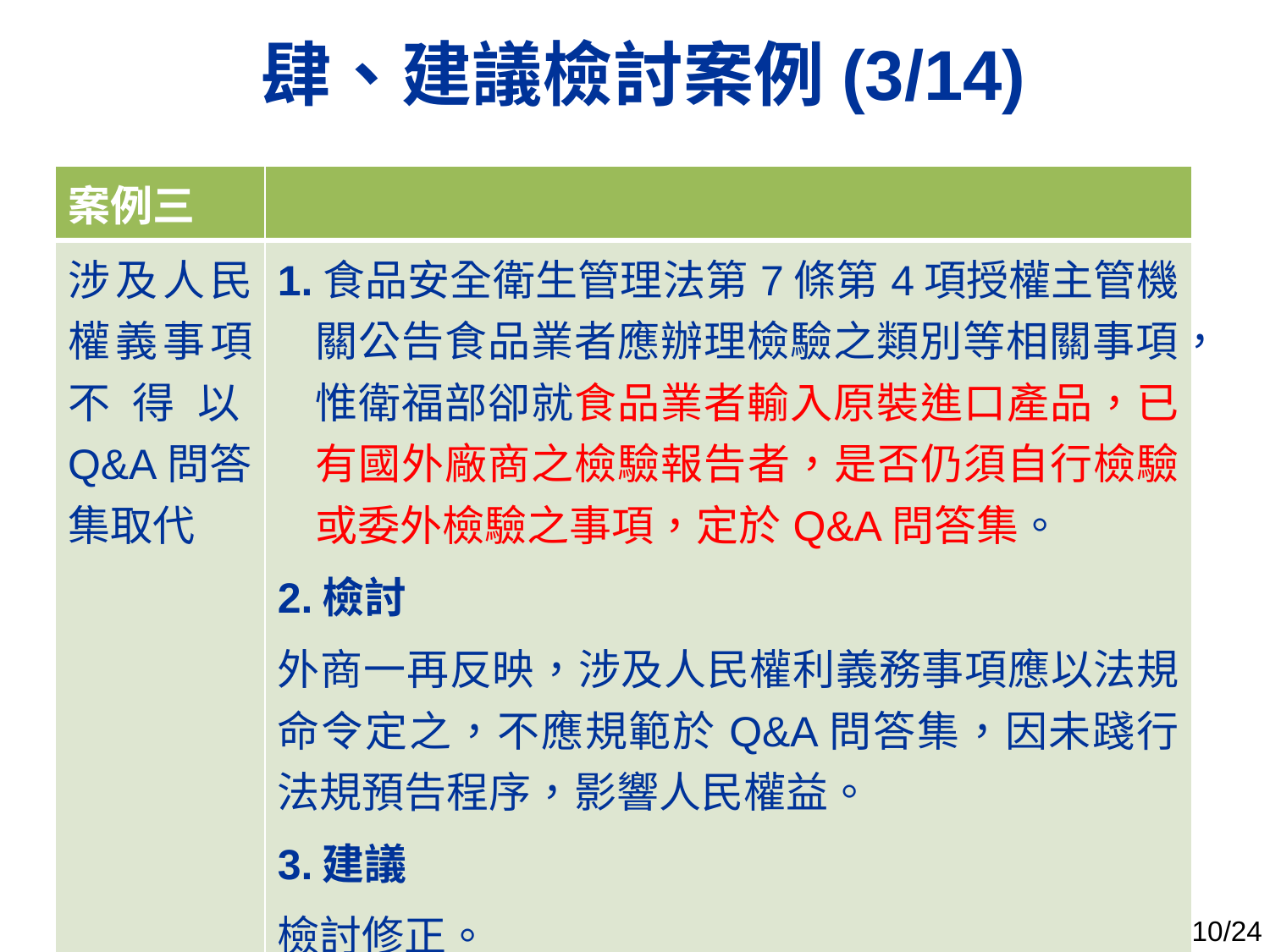

肆、建議檢討案例(3/14)

| 案例三 |  |
| --- | --- |
| 涉及人民權義事項不得以Q&A問答集取代 | 1.食品安全衛生管理法第7條第4項授權主管機關公告食品業者應辦理檢驗之類別等相關事項，惟衛福部卻就食品業者輸入原裝進口產品，已有國外廠商之檢驗報告者，是否仍須自行檢驗或委外檢驗之事項，定於Q&A問答集。 2.檢討 外商一再反映，涉及人民權利義務事項應以法規命令定之，不應規範於Q&A問答集，因未踐行法規預告程序，影響人民權益。 3.建議 檢討修正。 |